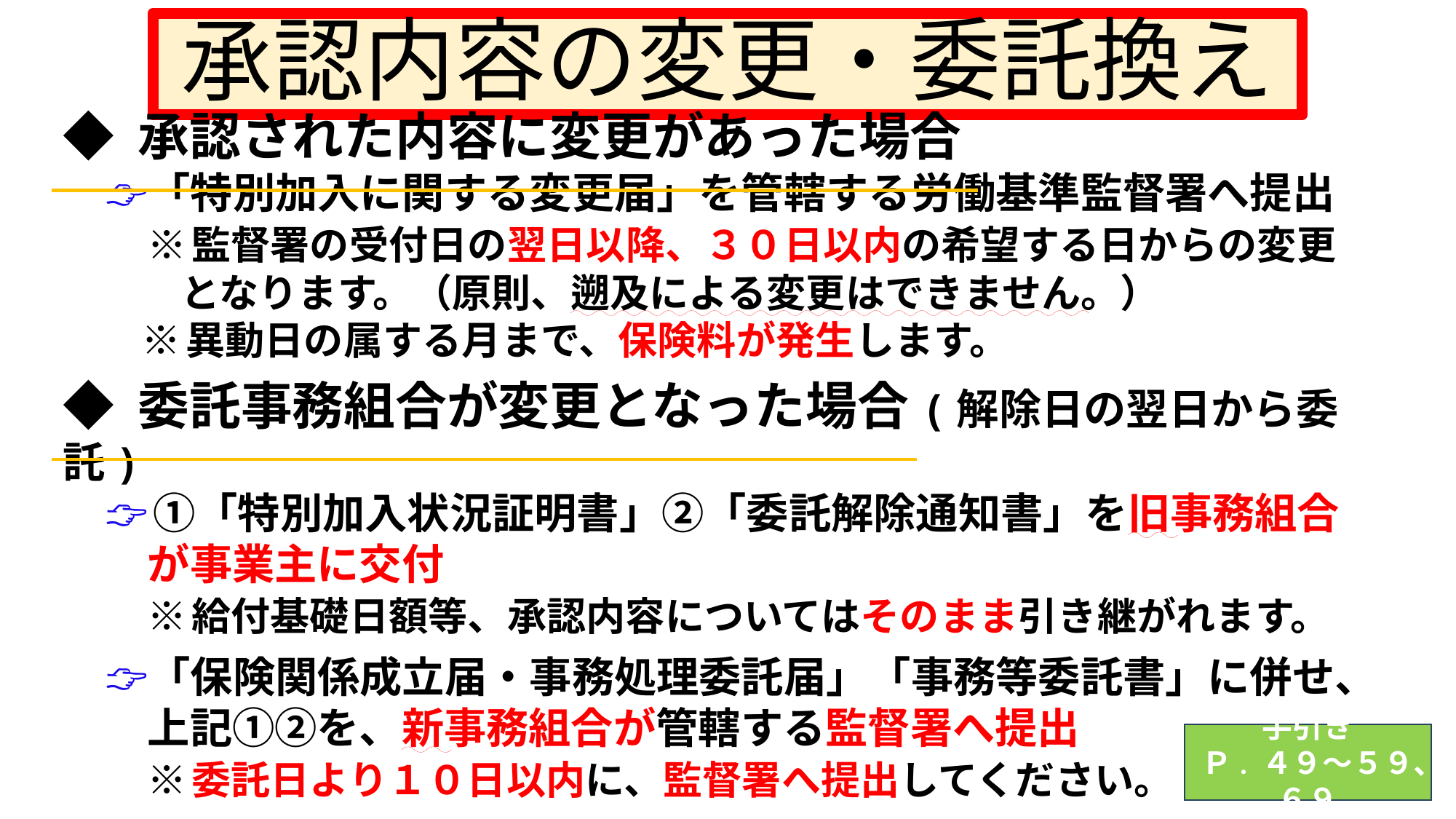

# 承認内容の変更・委託換え
◆ 承認された内容に変更があった場合
　👉「特別加入に関する変更届」を管轄する労働基準監督署へ提出
　　※ 監督署の受付日の翌日以降、３０日以内の希望する日からの変更
　　　となります。（原則、遡及による変更はできません。）
　　※ 異動日の属する月まで、保険料が発生します。

◆ 委託事務組合が変更となった場合(解除日の翌日から委託)
　👉 ①「特別加入状況証明書」②「委託解除通知書」を旧事務組合
　　が事業主に交付
　　※ 給付基礎日額等、承認内容についてはそのまま引き継がれます。

　👉「保険関係成立届・事務処理委託届」「事務等委託書」に併せ、
　　上記①②を、新事務組合が管轄する監督署へ提出
　　※ 委託日より１０日以内に、監督署へ提出してください。
手引き
Ｐ. ４９～５９、６９